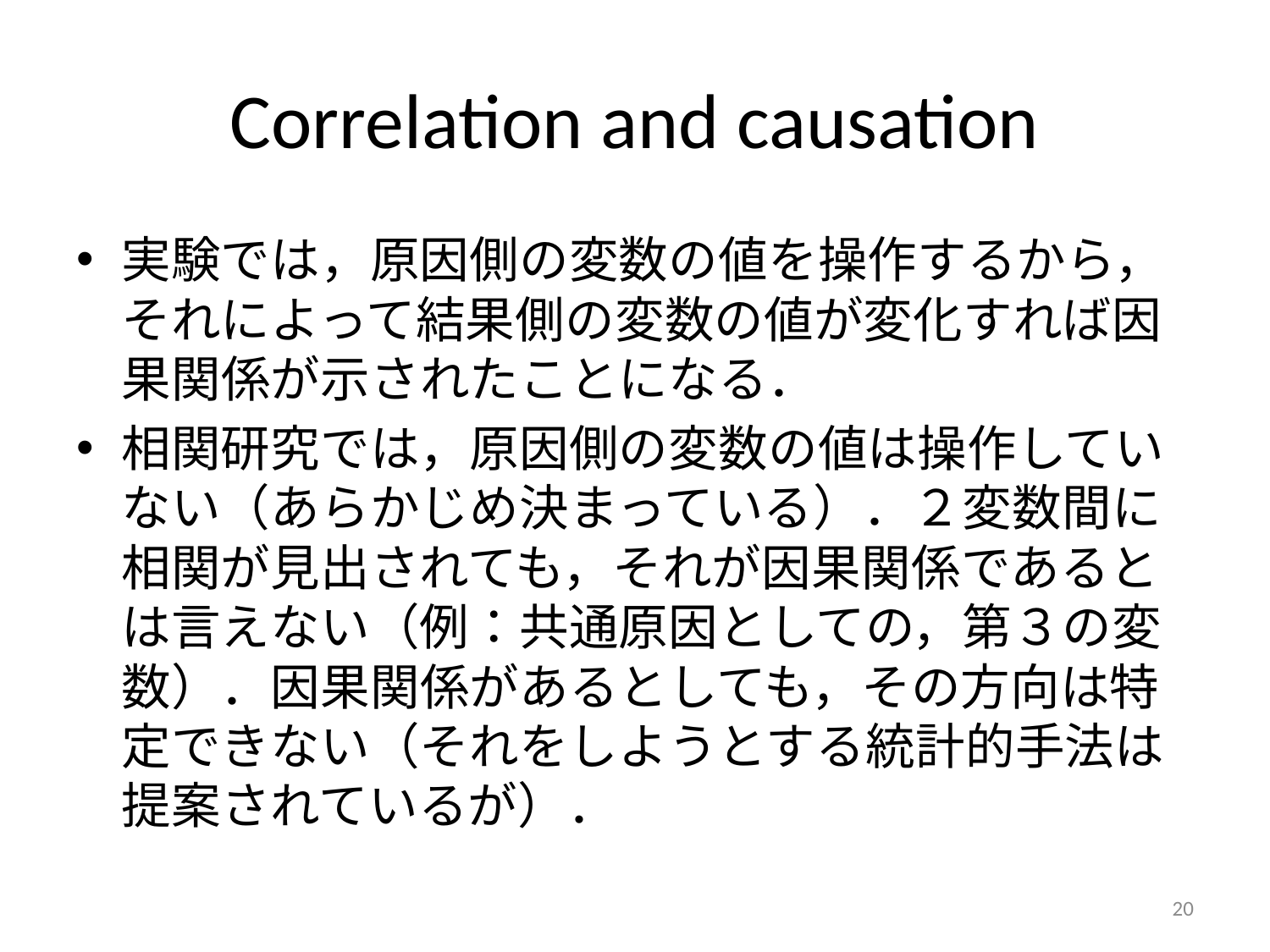

# Correlation and causation
実験では，原因側の変数の値を操作するから，それによって結果側の変数の値が変化すれば因果関係が示されたことになる．
相関研究では，原因側の変数の値は操作していない（あらかじめ決まっている）．２変数間に相関が見出されても，それが因果関係であるとは言えない（例：共通原因としての，第３の変数）．因果関係があるとしても，その方向は特定できない（それをしようとする統計的手法は提案されているが）．
20